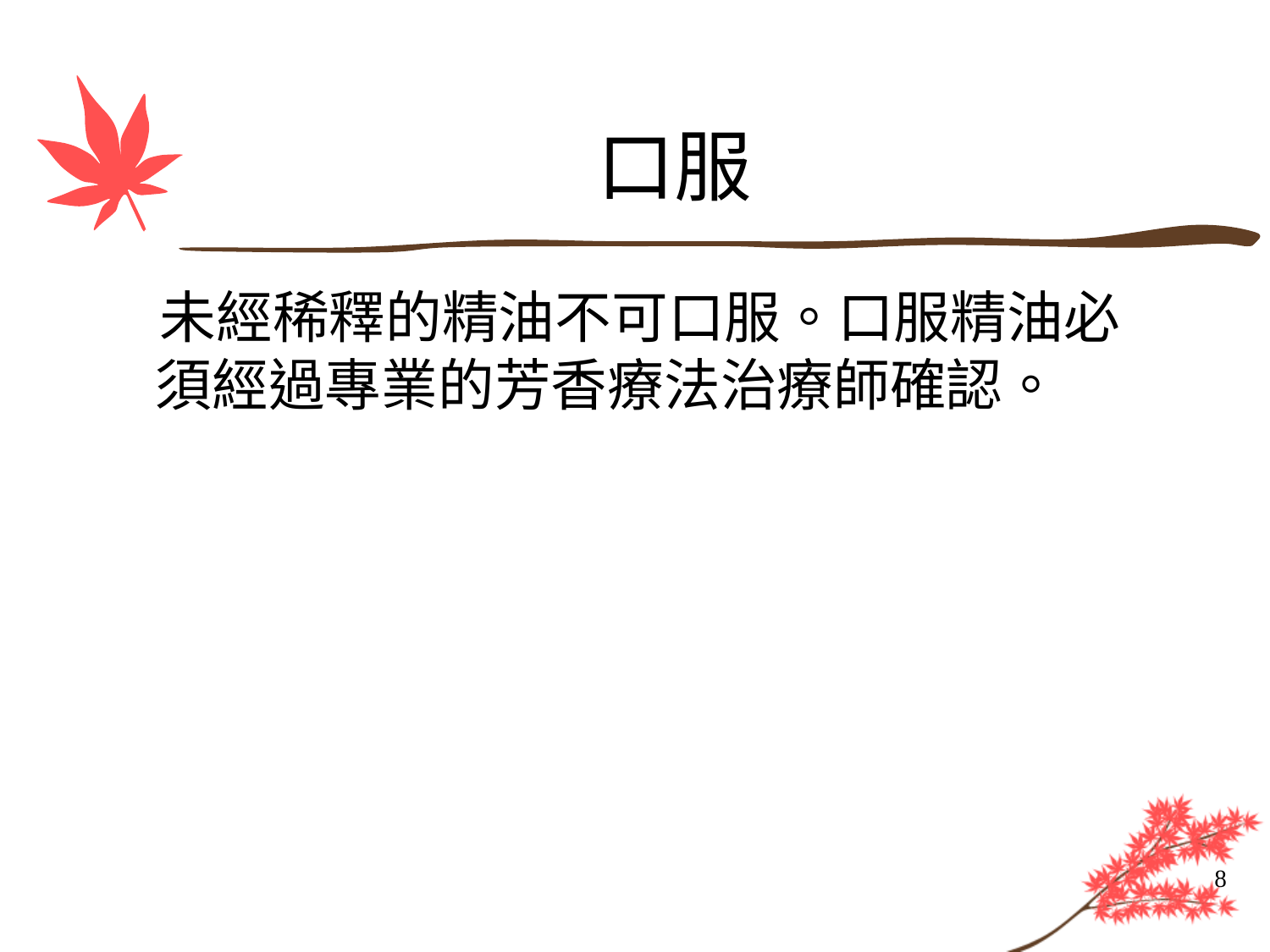

# 口服
   未經稀釋的精油不可口服。口服精油必須經過專業的芳香療法治療師確認。
8